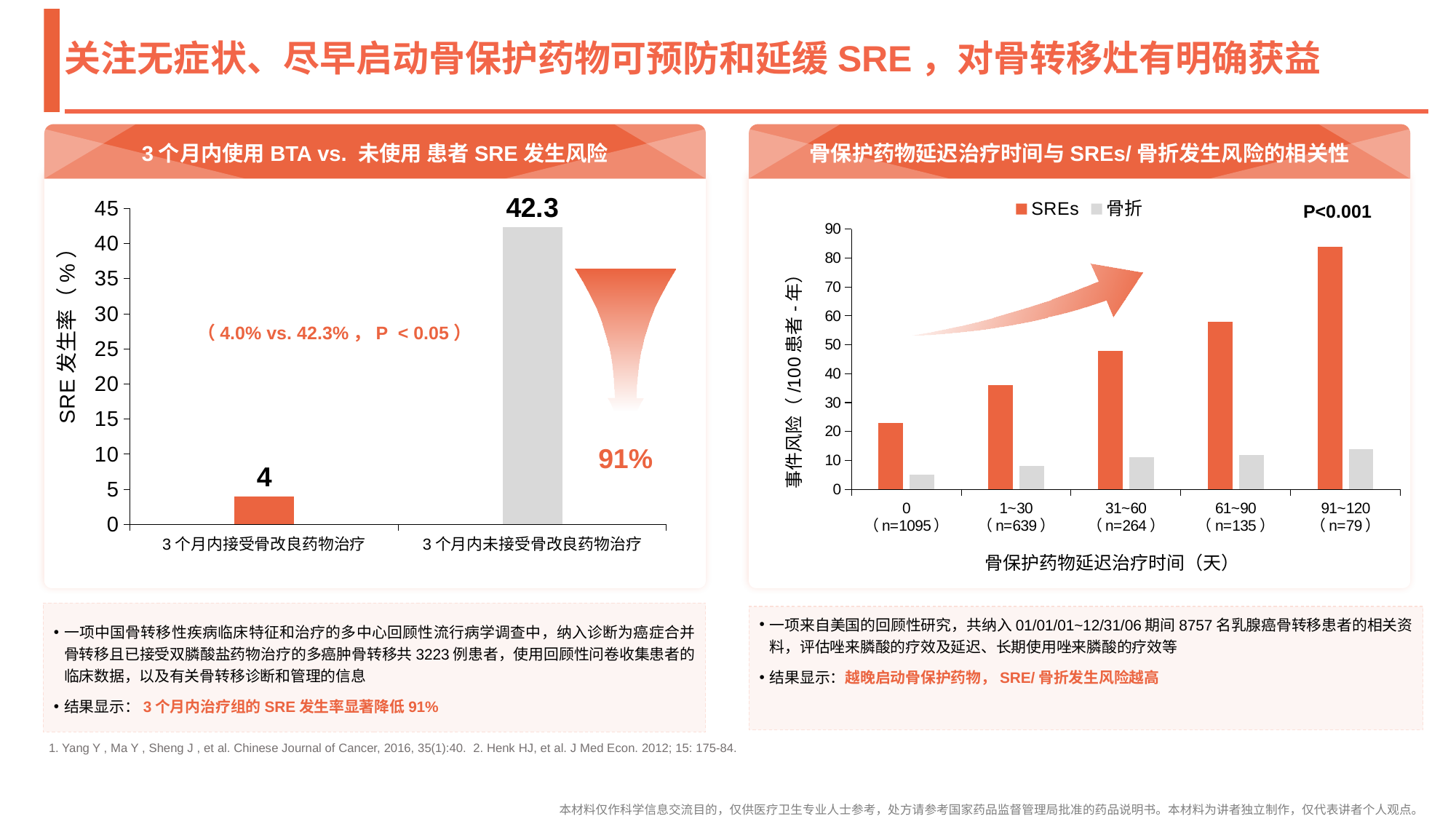

# 关注无症状、尽早启动骨保护药物可预防和延缓SRE，对骨转移灶有明确获益
3个月内使用BTA vs. 未使用 患者SRE发生风险

骨保护药物延迟治疗时间与SREs/骨折发生风险的相关性

### Chart

| Category | SREs | 骨折 |
|---|---|---|
| 0
（n=1095） | 23.0 | 5.0 |
| 1~30
（n=639） | 36.0 | 8.0 |
| 31~60
（n=264） | 48.0 | 11.0 |
| 61~90
（n=135） | 58.0 | 12.0 |
| 91~120
（n=79） | 84.0 | 14.0 |
P<0.001

### Chart

| Category | 系列 1 |
|---|---|
| 3个月内接受骨改良药物治疗 | 4.0 |
| 3个月内未接受骨改良药物治疗 | 42.3 |
（4.0% vs. 42.3%，P  < 0.05）

91%

一项中国骨转移性疾病临床特征和治疗的多中心回顾性流行病学调查中，纳入诊断为癌症合并骨转移且已接受双膦酸盐药物治疗的多癌肿骨转移共3223例患者，使用回顾性问卷收集患者的临床数据，以及有关骨转移诊断和管理的信息
结果显示：3个月内治疗组的SRE发生率显著降低91%
一项来自美国的回顾性研究，共纳入01/01/01~12/31/06期间8757名乳腺癌骨转移患者的相关资料，评估唑来膦酸的疗效及延迟、长期使用唑来膦酸的疗效等
结果显示：越晚启动骨保护药物，SRE/骨折发生风险越高
1. Yang Y , Ma Y , Sheng J , et al. Chinese Journal of Cancer, 2016, 35(1):40.  2. Henk HJ, et al. J Med Econ. 2012; 15: 175-84.